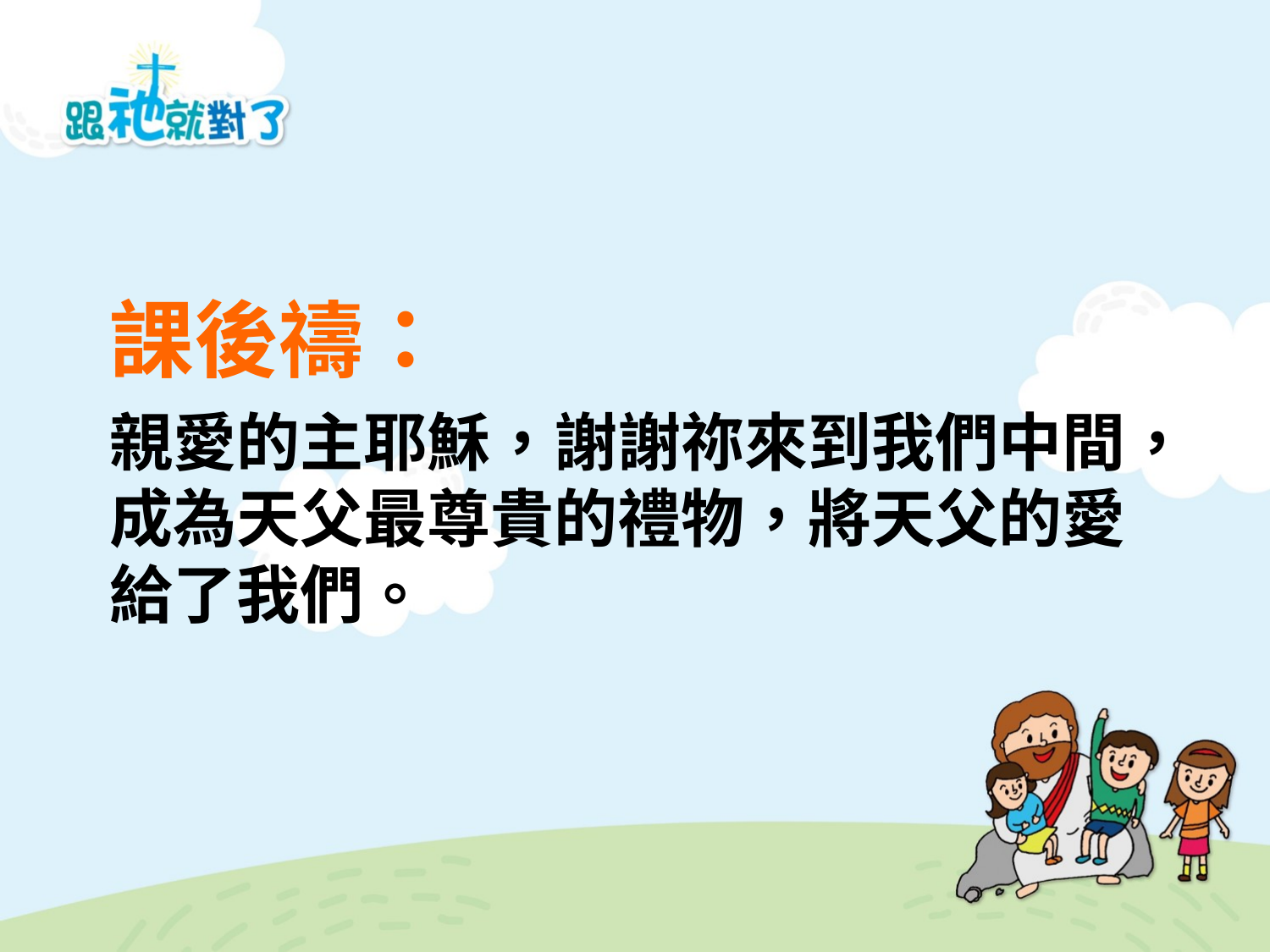

課後禱：
親愛的主耶穌，謝謝祢來到我們中間，成為天父最尊貴的禮物，將天父的愛給了我們。